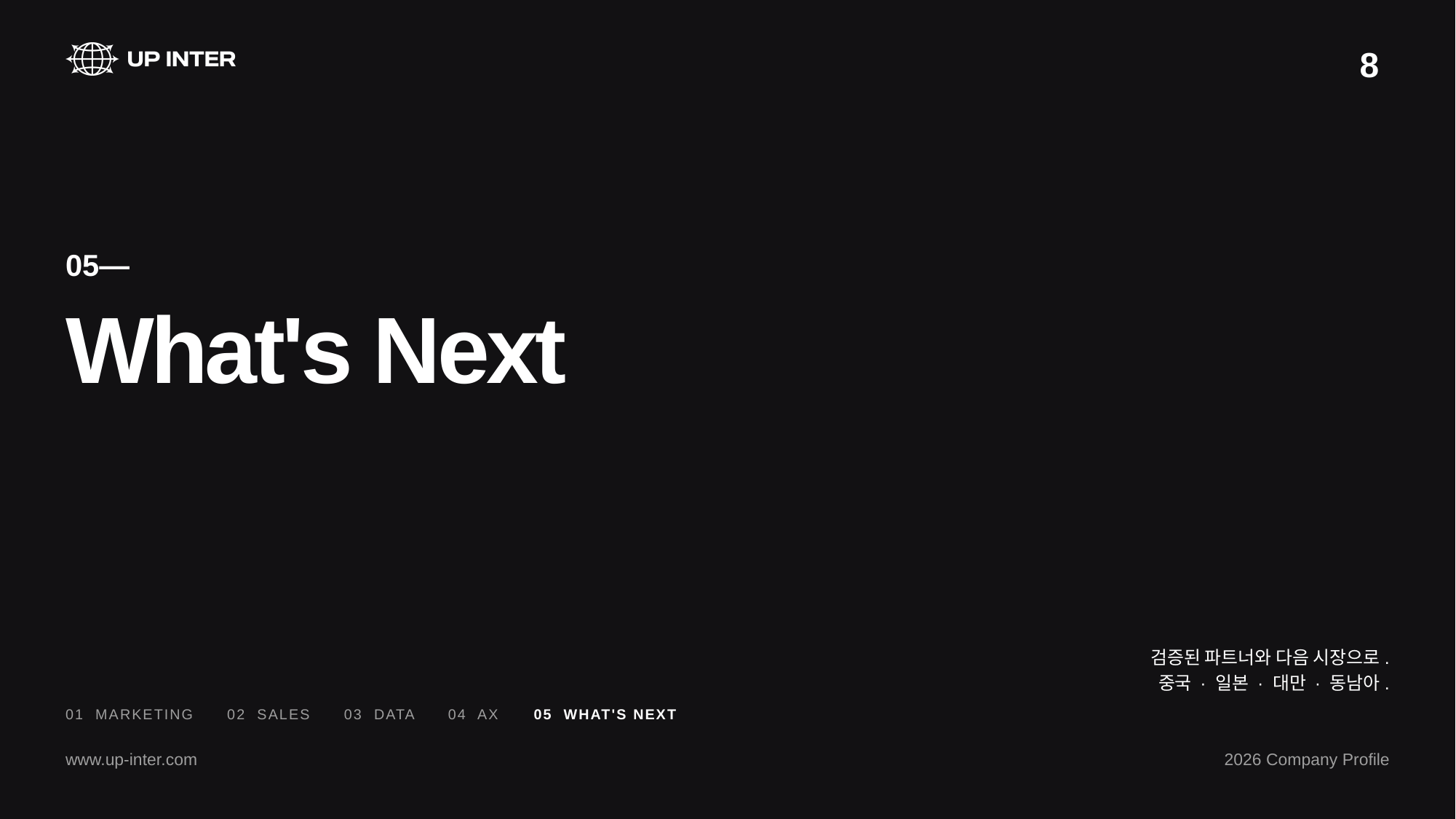

8
05—
What's Next
검증된 파트너와 다음 시장으로.
중국 · 일본 · 대만 · 동남아.
01  MARKETING      02  SALES      03  DATA      04  AX      05  WHAT'S NEXT